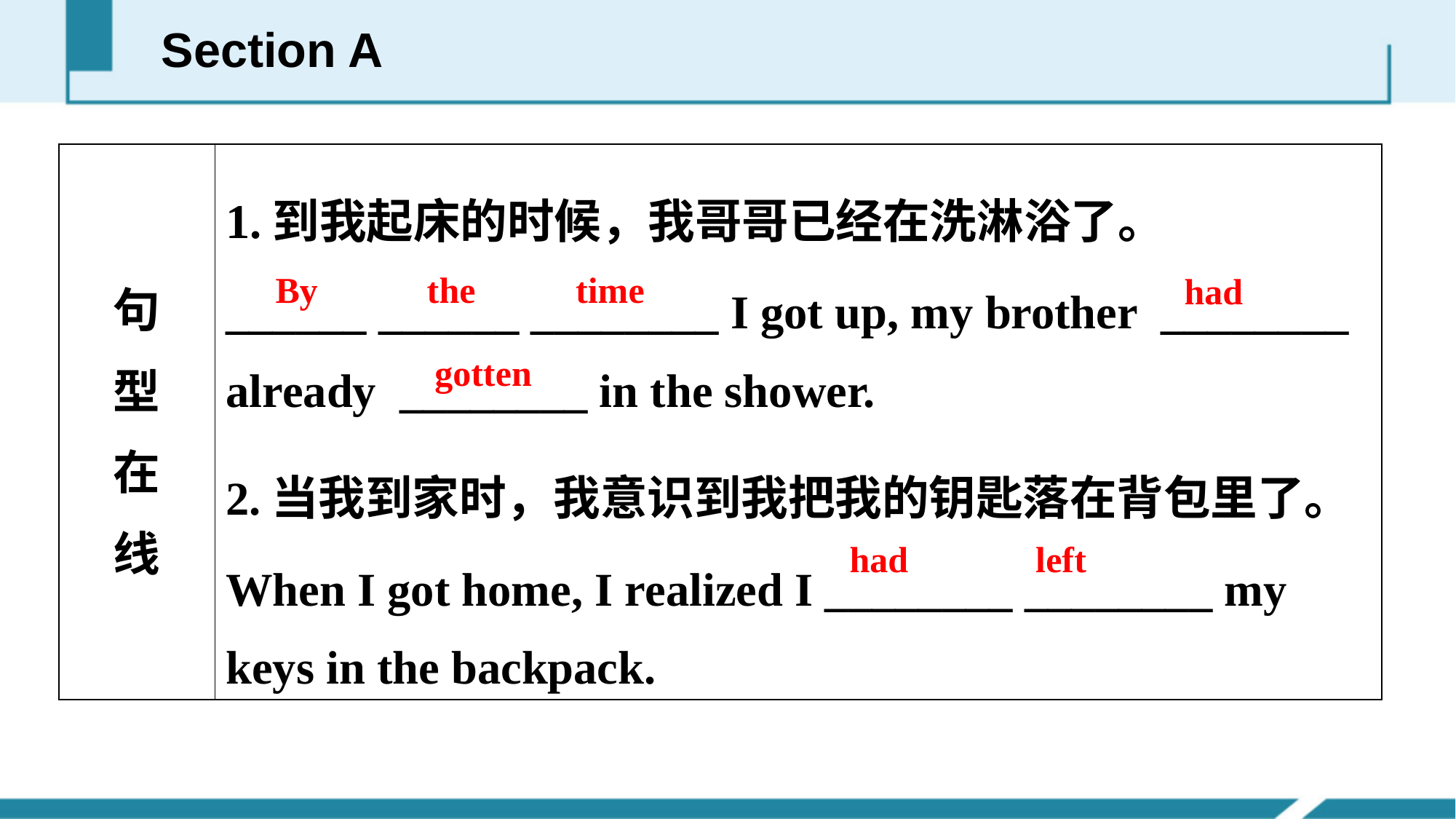

Section A
| 句 型 在 线 | 1.到我起床的时候，我哥哥已经在洗淋浴了。 \_\_\_\_\_\_ \_\_\_\_\_\_ \_\_\_\_\_\_\_\_ I got up, my brother \_\_\_\_\_\_\_\_ already \_\_\_\_\_\_\_\_ in the shower. 2.当我到家时，我意识到我把我的钥匙落在背包里了。 When I got home, I realized I \_\_\_\_\_\_\_\_ \_\_\_\_\_\_\_\_ my keys in the backpack. |
| --- | --- |
By            the           time
 had
gotten

had              left